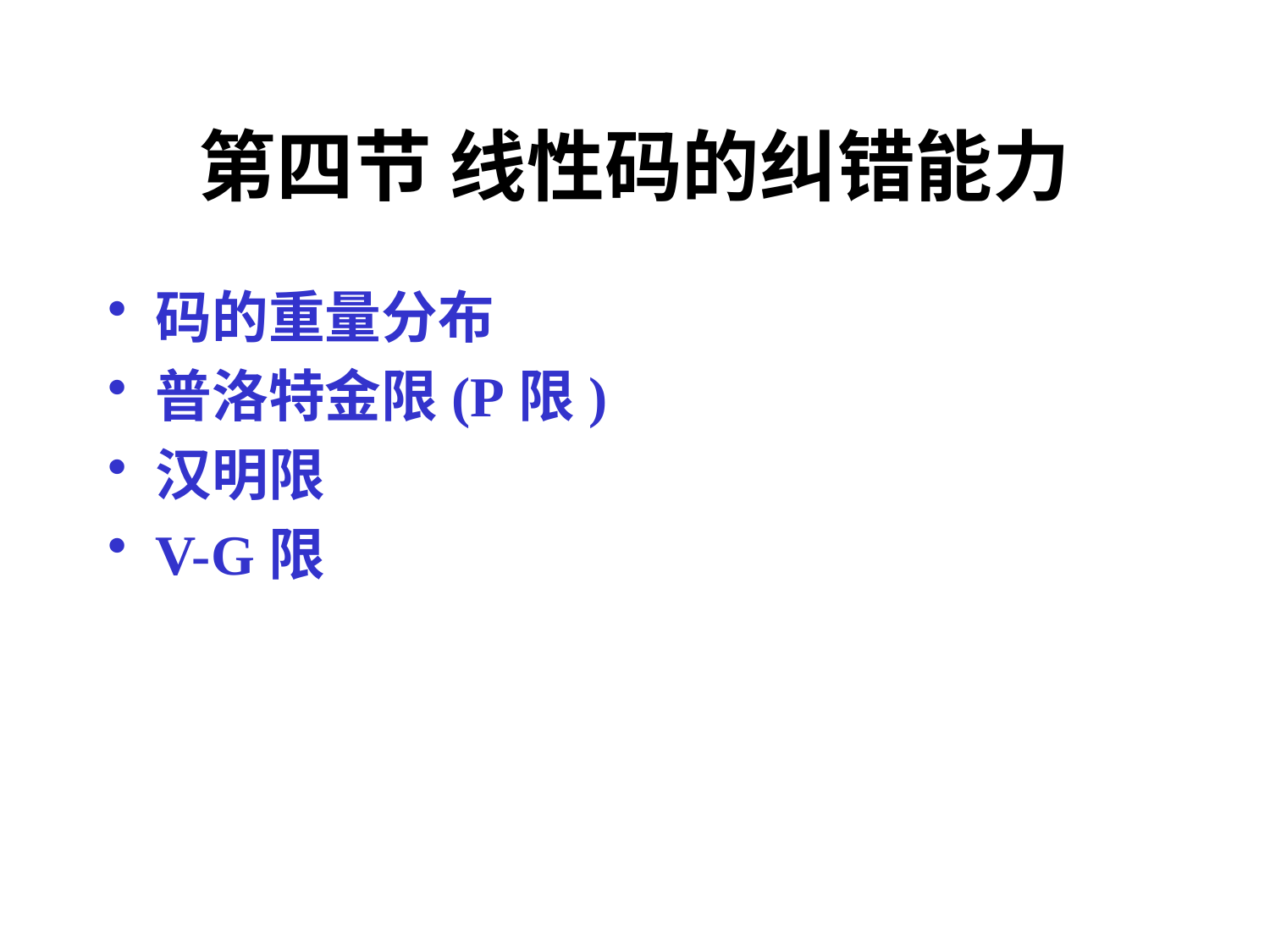

# 第四节 线性码的纠错能力
码的重量分布
普洛特金限(P限)
汉明限
V-G限